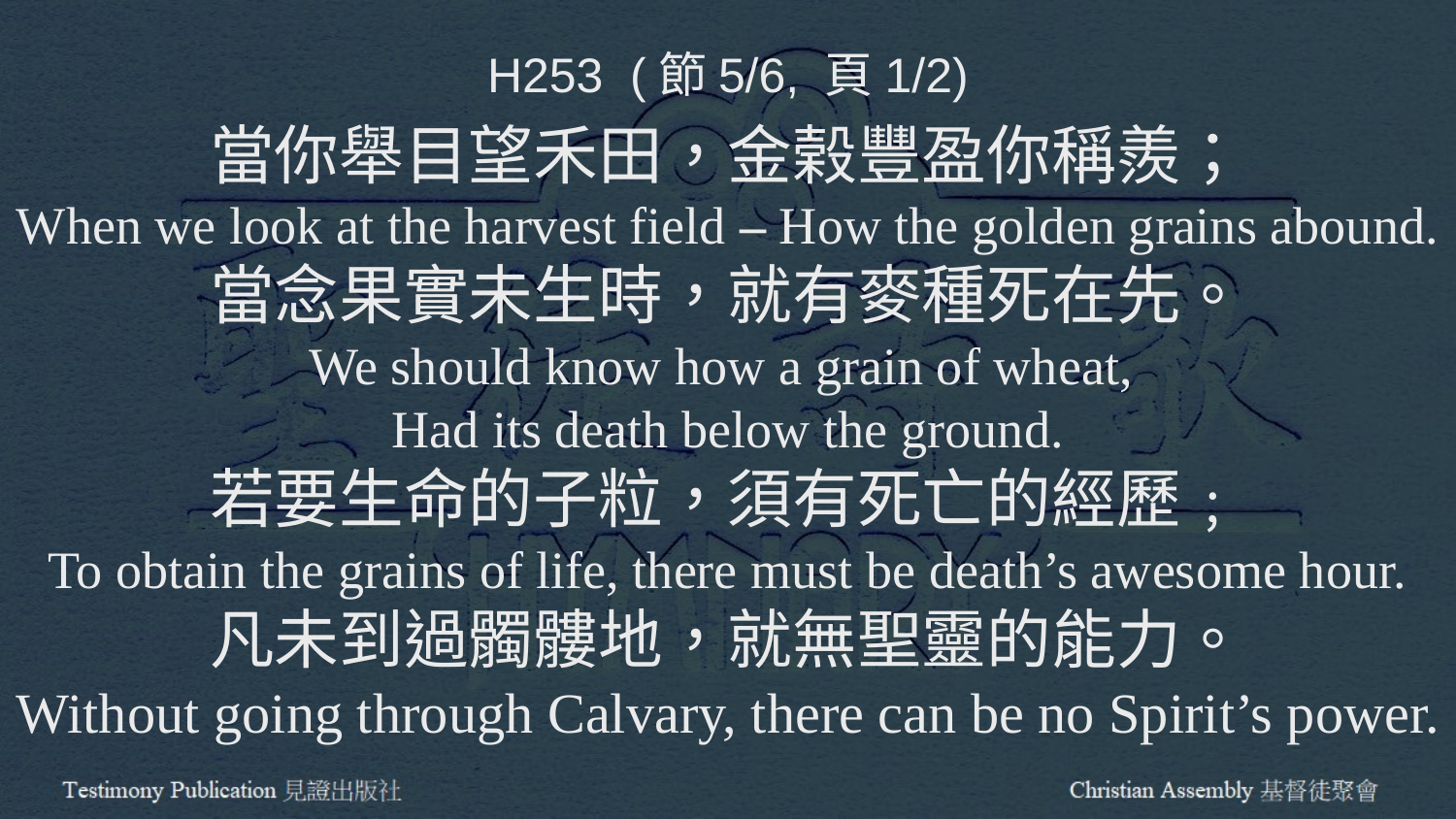

H253  (節5/6, 頁1/2)
當你舉目望禾田，金榖豐盈你稱羨；
When we look at the harvest field – How the golden grains abound.
當念果實未生時，就有麥種死在先。
We should know how a grain of wheat,
Had its death below the ground.
若要生命的子粒，須有死亡的經歷﹔
To obtain the grains of life, there must be death’s awesome hour.
凡未到過髑髏地，就無聖靈的能力。
Without going through Calvary, there can be no Spirit’s power.